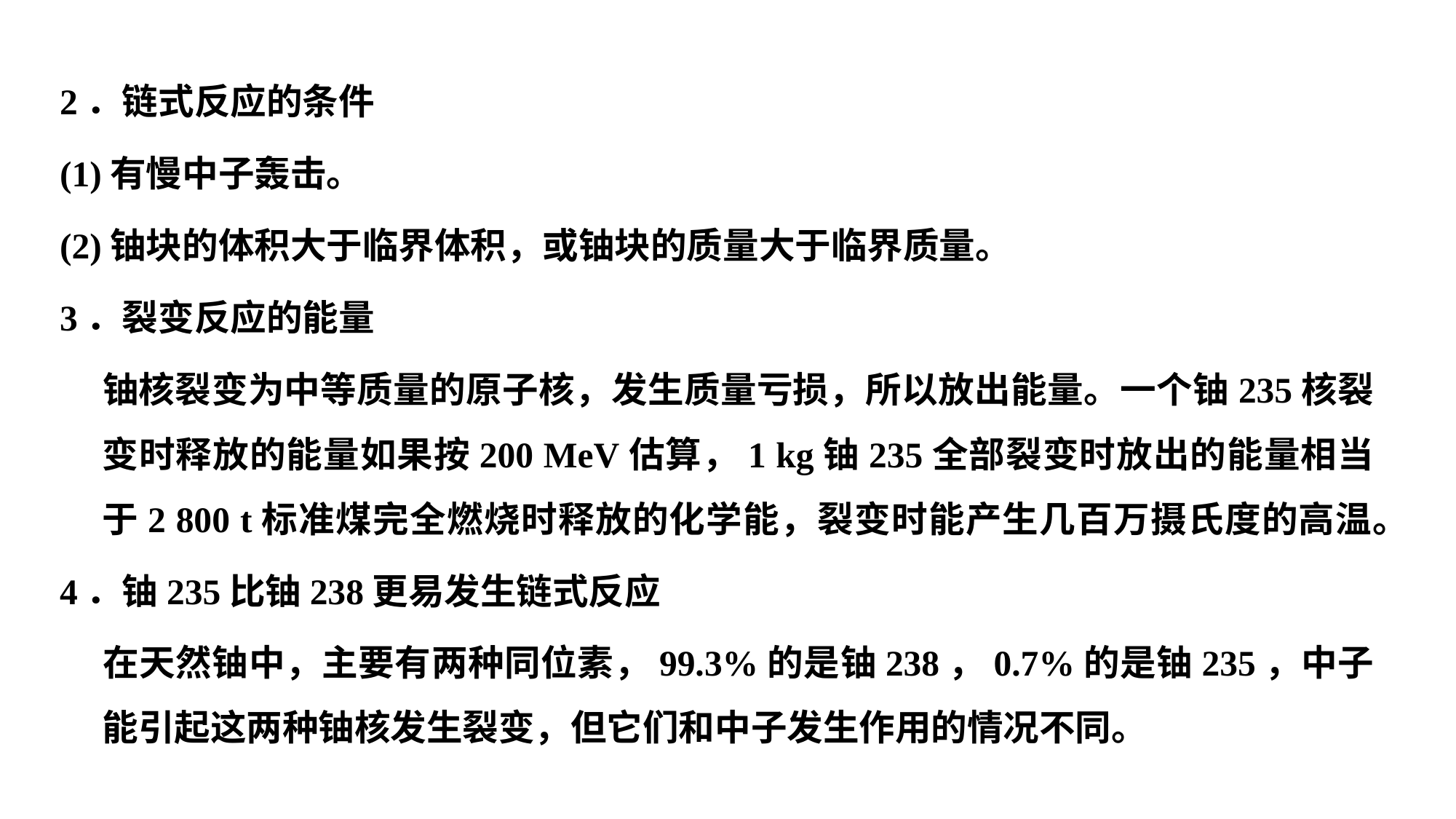

2．链式反应的条件
(1)有慢中子轰击。
(2)铀块的体积大于临界体积，或铀块的质量大于临界质量。
3．裂变反应的能量
	铀核裂变为中等质量的原子核，发生质量亏损，所以放出能量。一个铀235核裂变时释放的能量如果按200 MeV估算，1 kg铀235全部裂变时放出的能量相当于2 800 t标准煤完全燃烧时释放的化学能，裂变时能产生几百万摄氏度的高温。
4．铀235比铀238更易发生链式反应
	在天然铀中，主要有两种同位素，99.3%的是铀238，0.7%的是铀235，中子能引起这两种铀核发生裂变，但它们和中子发生作用的情况不同。